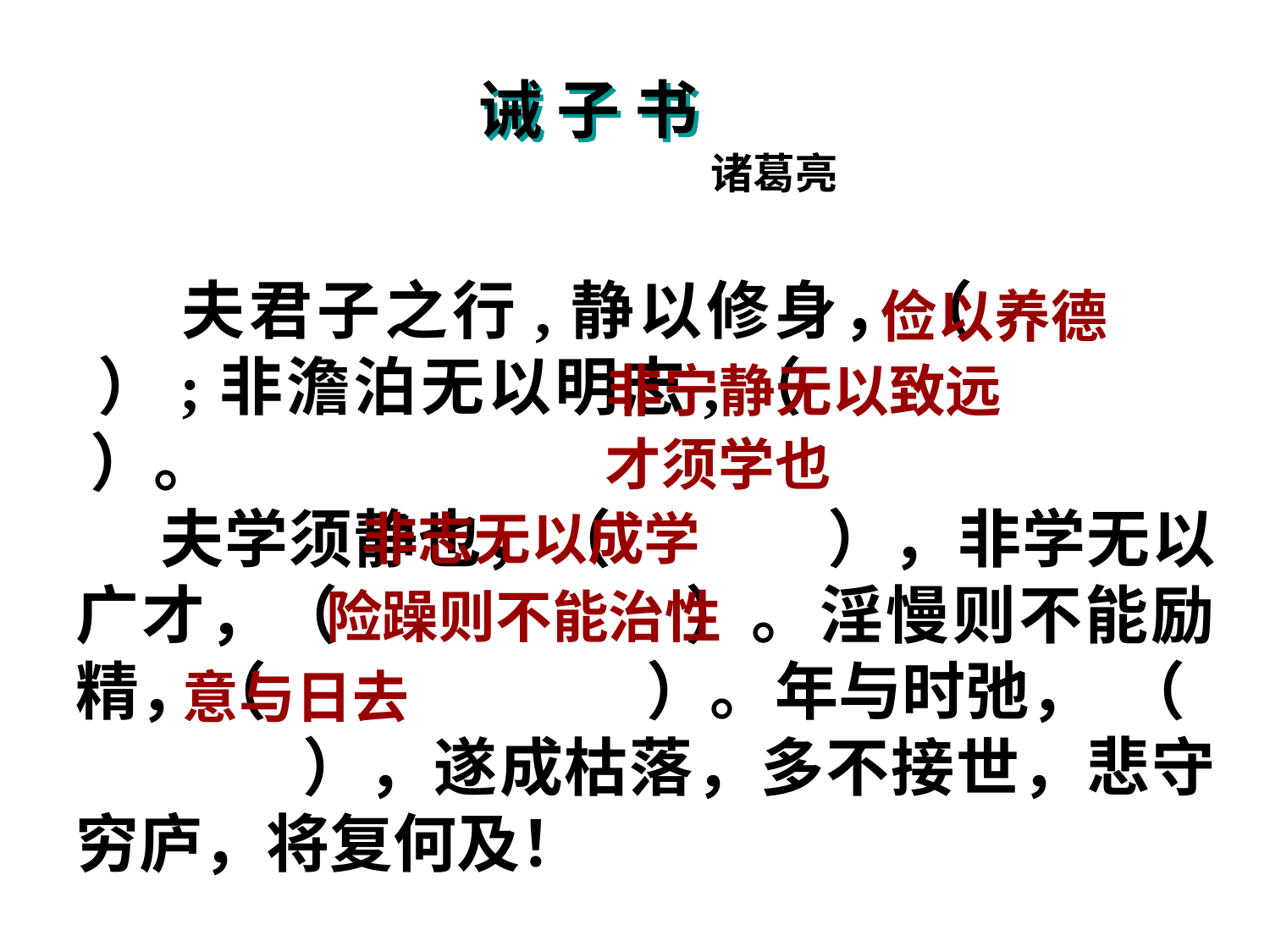

诫 子 书
诸葛亮
   夫君子之行,静以修身，（               ）;非澹泊无以明志,（                         ）。
  夫学须静也，（              ），非学无以广才，（                    ）。淫慢则不能励精，（                          ）。年与时弛，  （                 ），遂成枯落，多不接世，悲守穷庐，将复何及！
俭以养德
非宁静无以致远
才须学也
非志无以成学
险躁则不能治性
意与日去